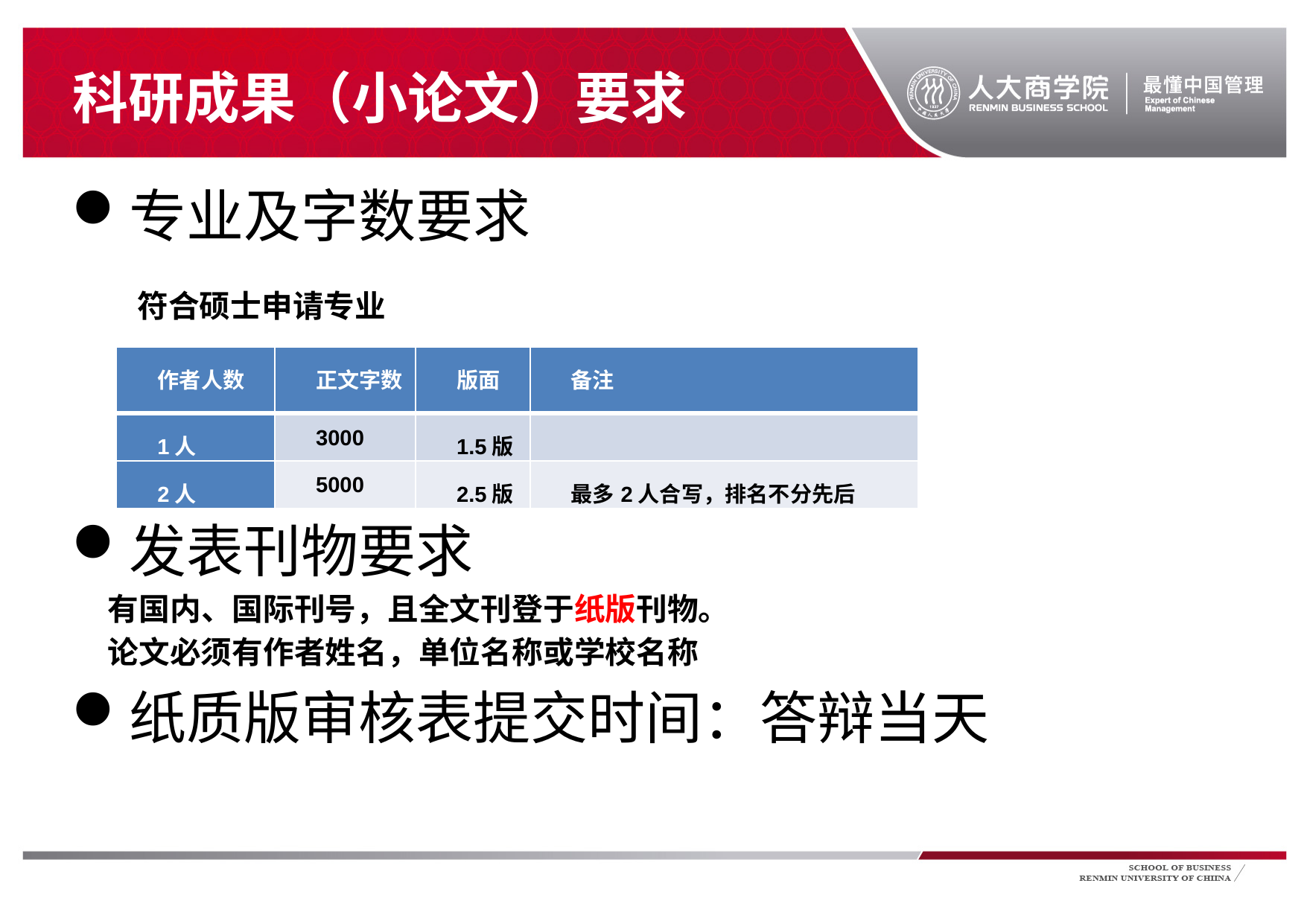

# 科研成果（小论文）要求
专业及字数要求
    符合硕士申请专业

发表刊物要求
    有国内、国际刊号，且全文刊登于纸版刊物。
    论文必须有作者姓名，单位名称或学校名称
纸质版审核表提交时间：答辩当天
| 作者人数 | 正文字数 | 版面 | 备注 |
| --- | --- | --- | --- |
| 1人 | 3000 | 1.5版 |  |
| 2人 | 5000 | 2.5版 | 最多2人合写，排名不分先后 |